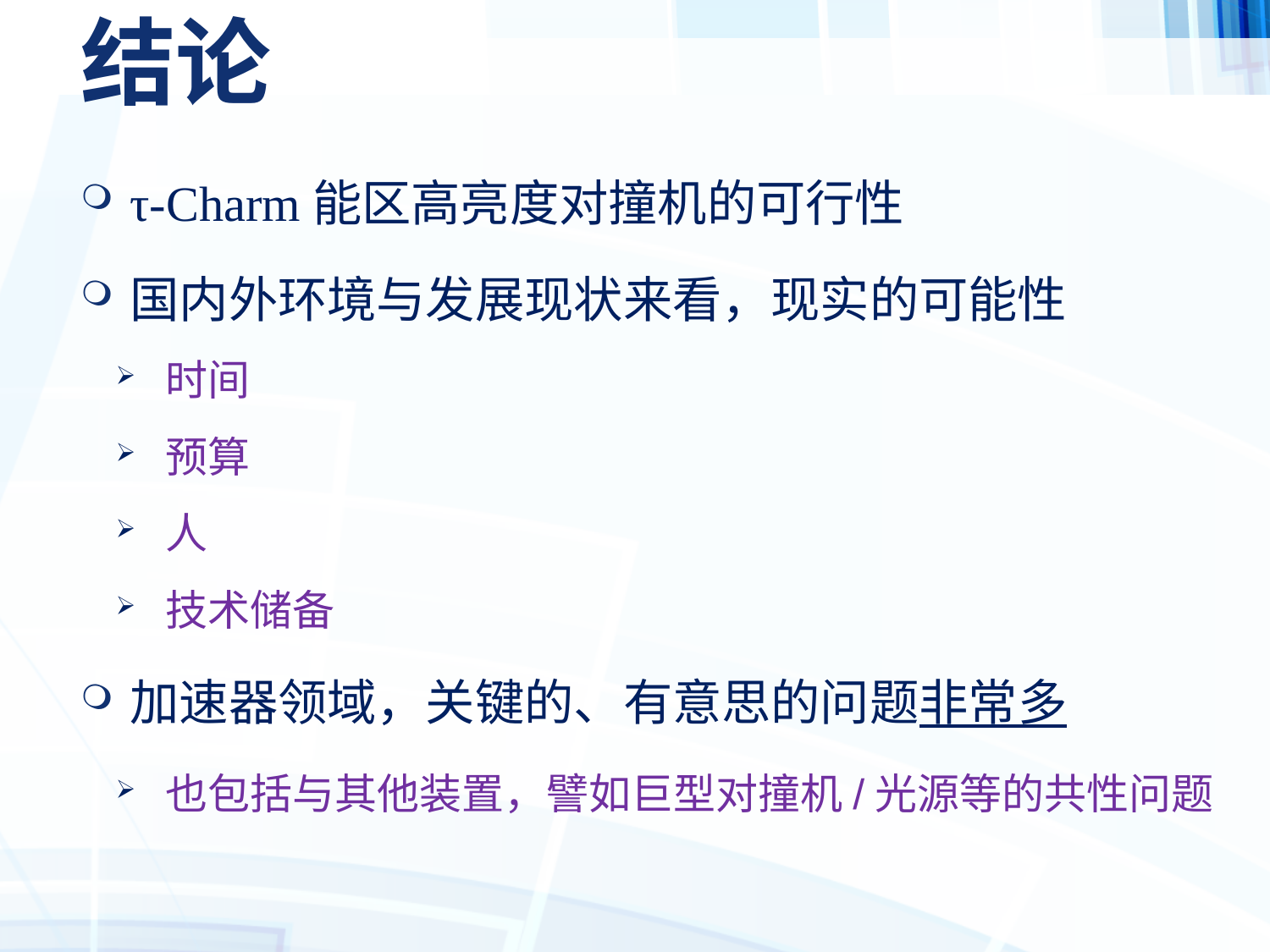

# 结论
τ-Charm能区高亮度对撞机的可行性
国内外环境与发展现状来看，现实的可能性
时间
预算
人
技术储备
加速器领域，关键的、有意思的问题非常多
也包括与其他装置，譬如巨型对撞机/光源等的共性问题